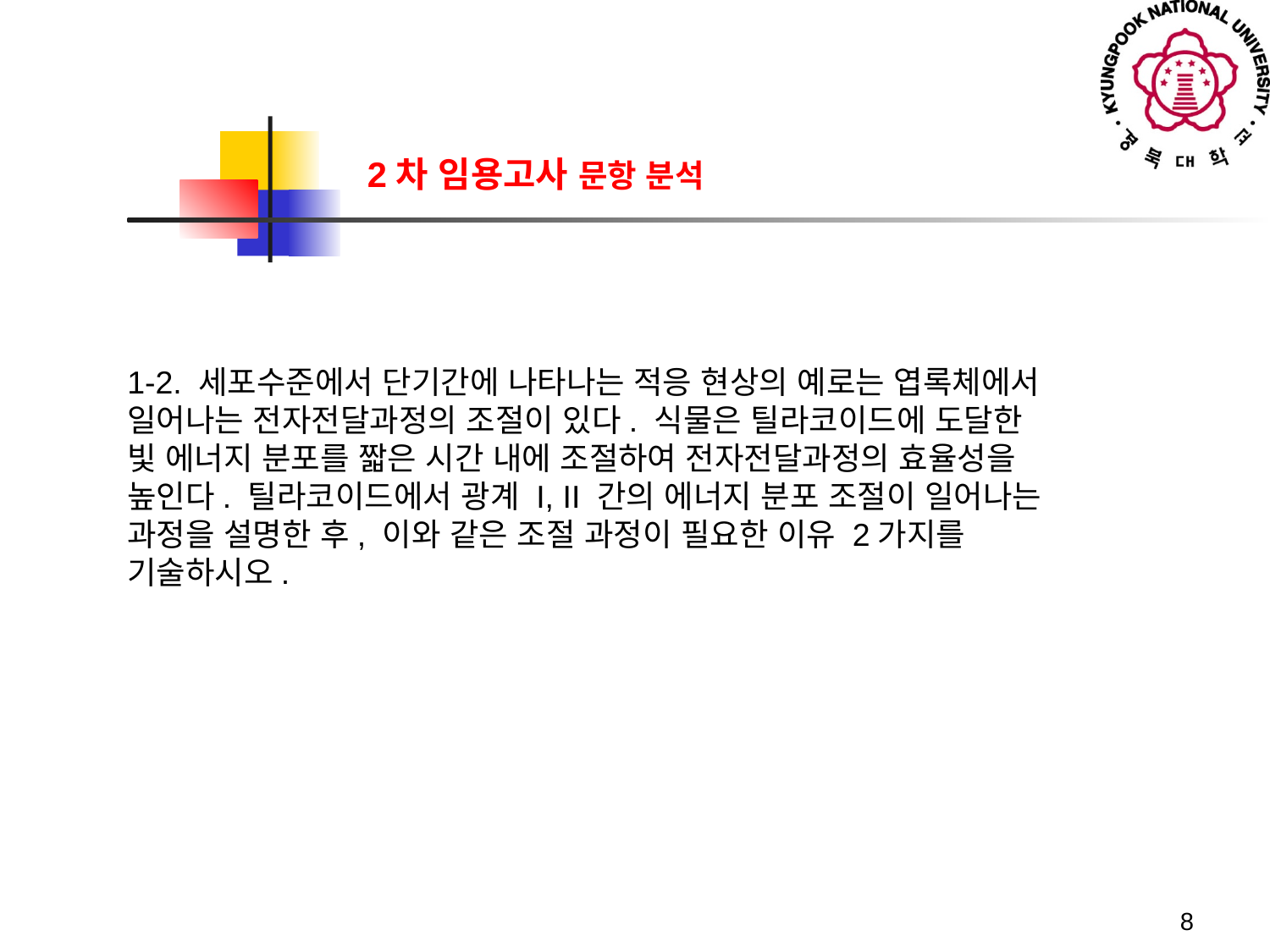

2차 임용고사 문항 분석
1-2. 세포수준에서 단기간에 나타나는 적응 현상의 예로는 엽록체에서 일어나는 전자전달과정의 조절이 있다. 식물은 틸라코이드에 도달한 빛 에너지 분포를 짧은 시간 내에 조절하여 전자전달과정의 효율성을 높인다. 틸라코이드에서 광계 I, II 간의 에너지 분포 조절이 일어나는 과정을 설명한 후, 이와 같은 조절 과정이 필요한 이유 2가지를 기술하시오.
8